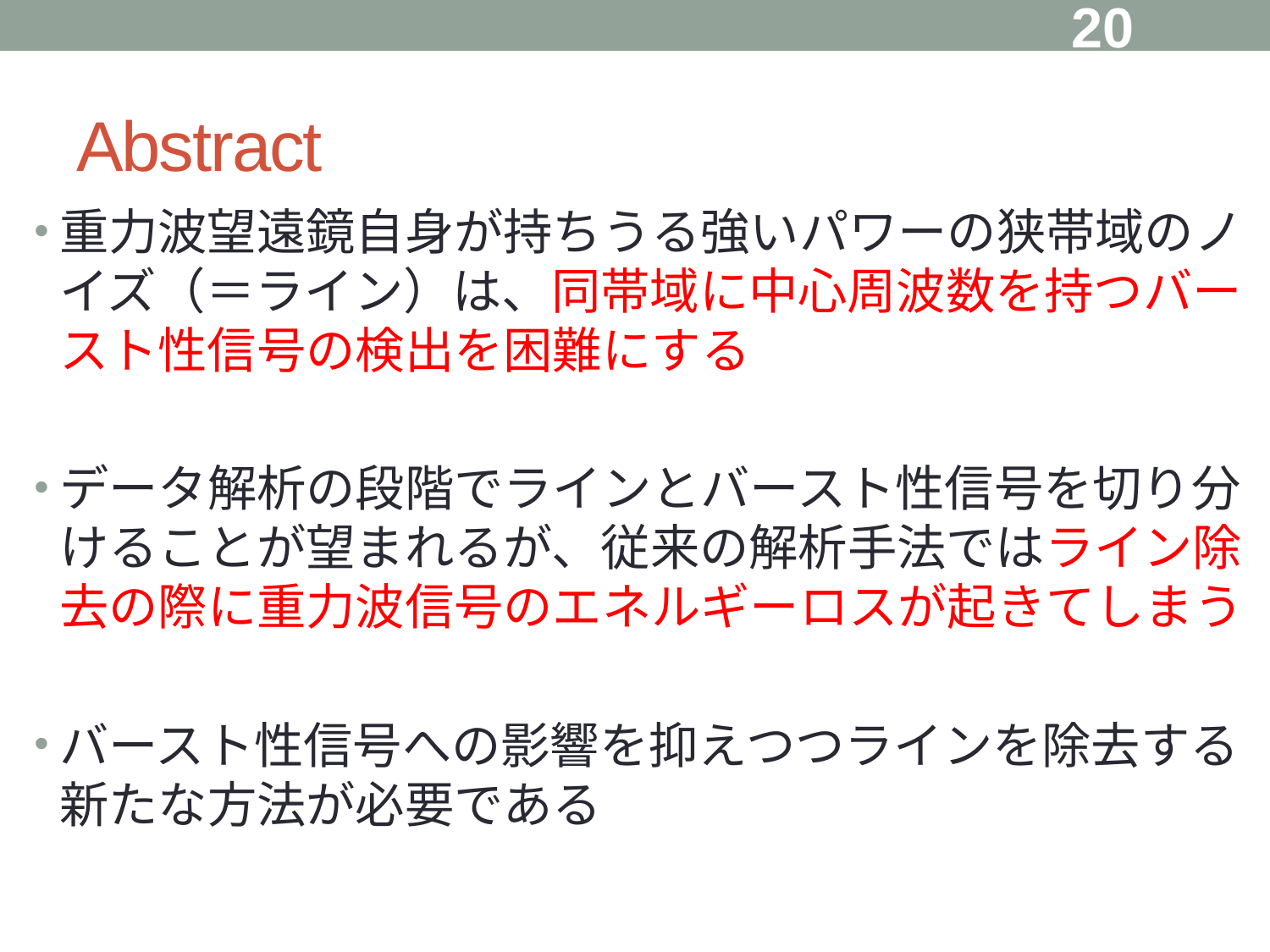

20
# Abstract
重力波望遠鏡自身が持ちうる強いパワーの狭帯域のノイズ（＝ライン）は、同帯域に中心周波数を持つバースト性信号の検出を困難にする

データ解析の段階でラインとバースト性信号を切り分けることが望まれるが、従来の解析手法ではライン除去の際に重力波信号のエネルギーロスが起きてしまう

バースト性信号への影響を抑えつつラインを除去する新たな方法が必要である